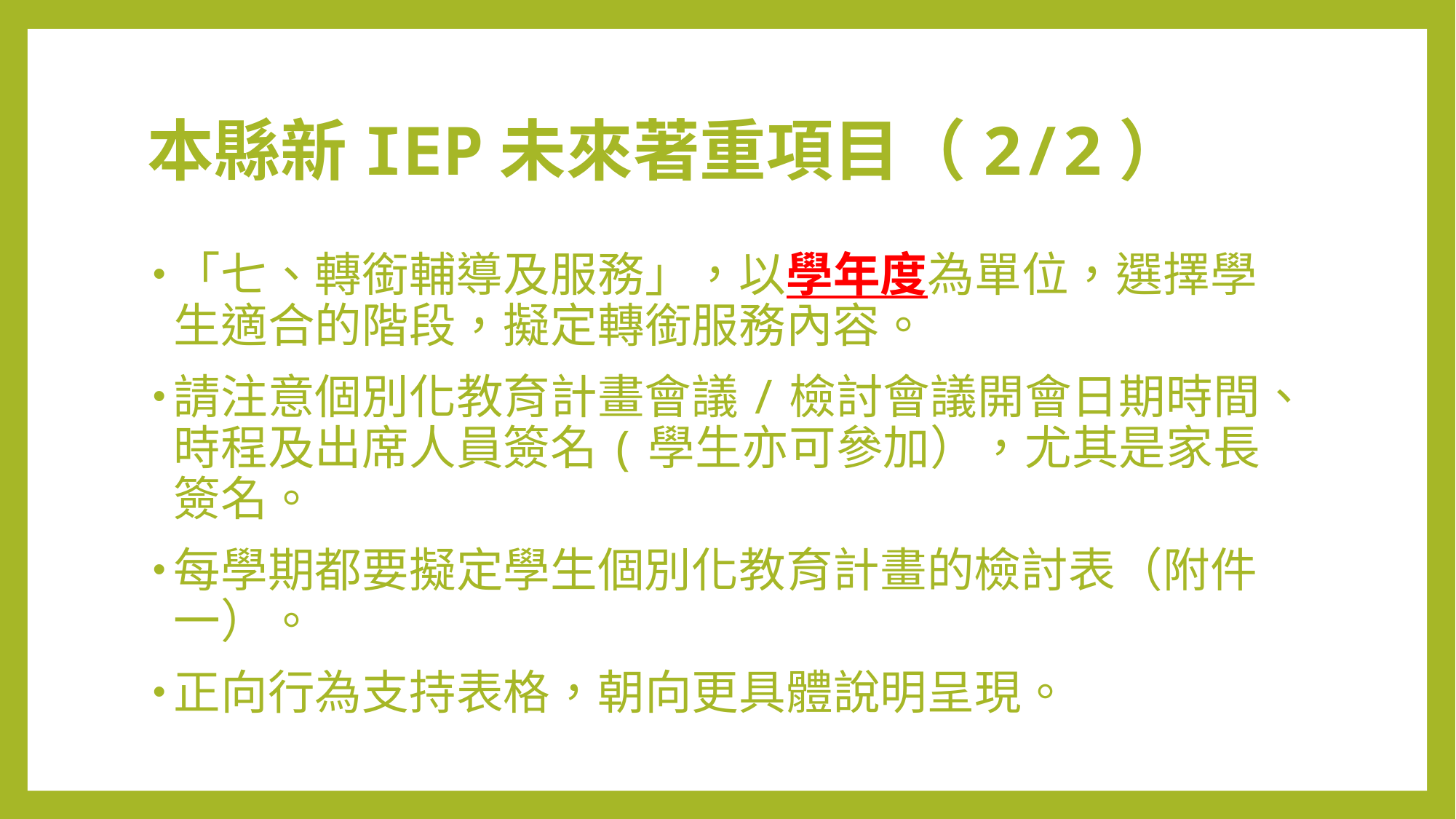

# 本縣新IEP未來著重項目（2/2）
「七、轉銜輔導及服務」，以學年度為單位，選擇學生適合的階段，擬定轉銜服務內容。
請注意個別化教育計畫會議/檢討會議開會日期時間、時程及出席人員簽名(學生亦可參加），尤其是家長簽名。
每學期都要擬定學生個別化教育計畫的檢討表（附件一）。
正向行為支持表格，朝向更具體說明呈現。